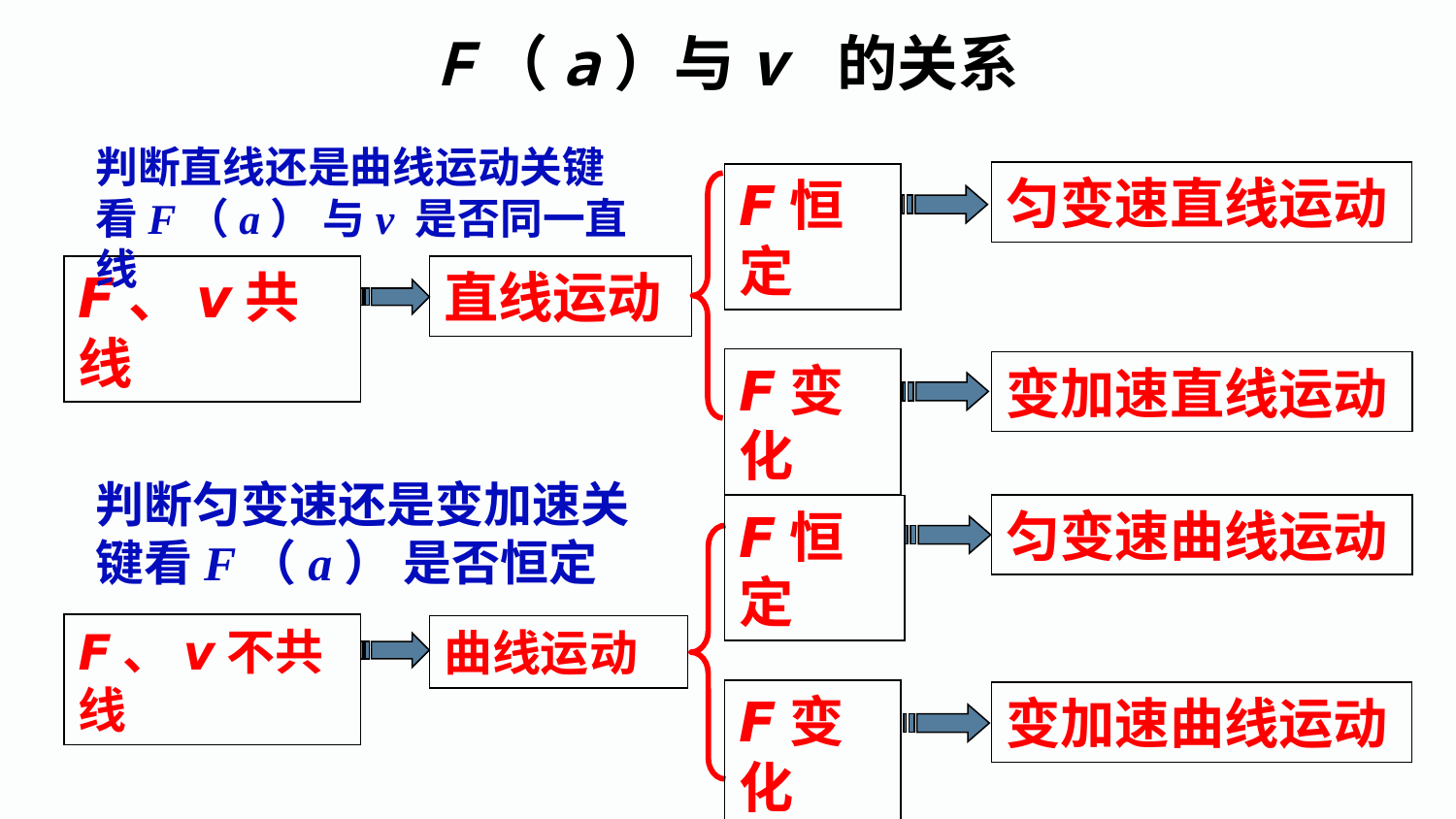

F（a）与v 的关系
判断直线还是曲线运动关键看F（a） 与v 是否同一直线
匀变速直线运动
F恒定

F、v共线
直线运动

F变化
变加速直线运动

判断匀变速还是变加速关键看F（a） 是否恒定
匀变速曲线运动
F恒定

F、v不共线
曲线运动

F变化
变加速曲线运动